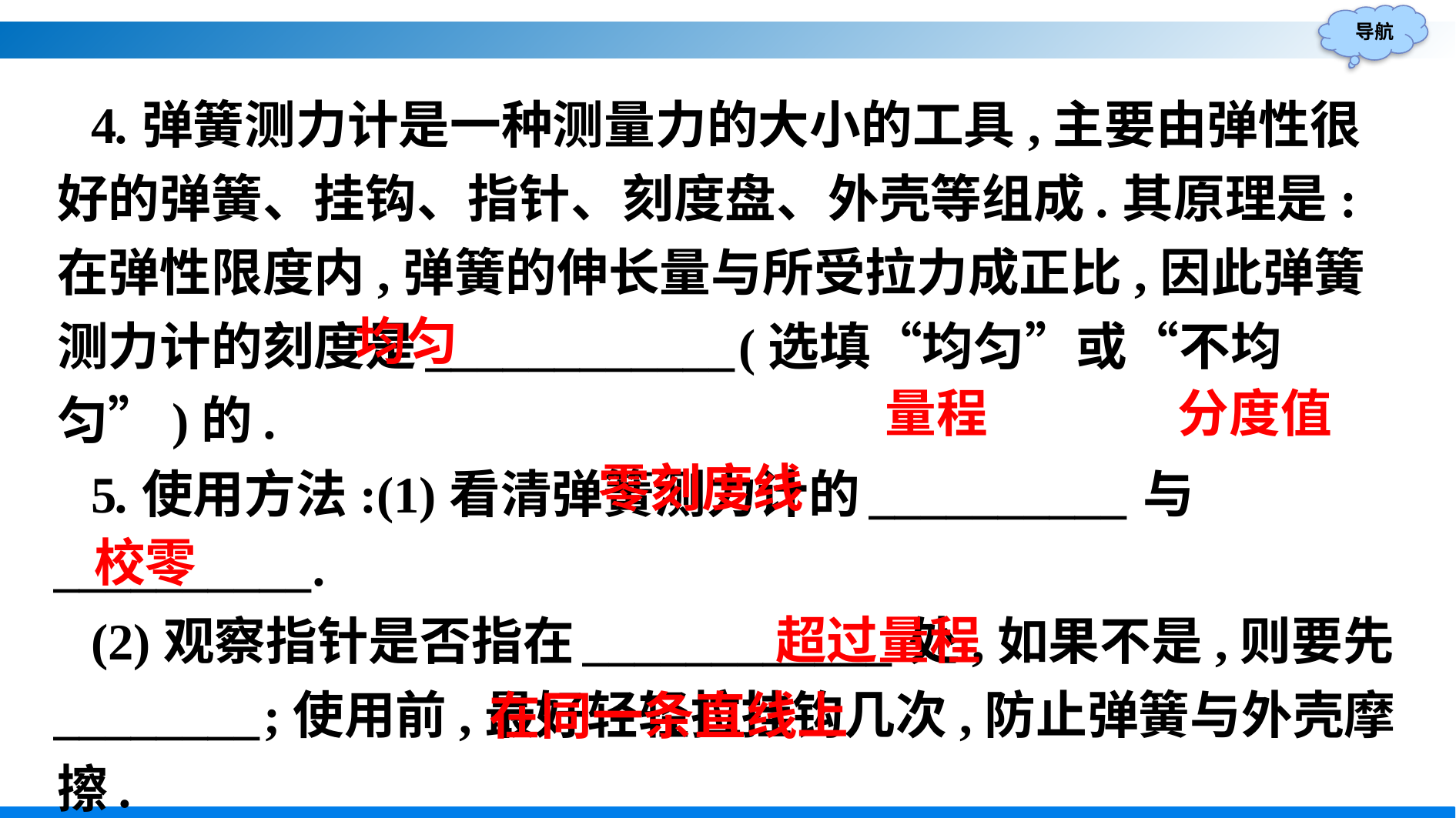

4.弹簧测力计是一种测量力的大小的工具,主要由弹性很好的弹簧、挂钩、指针、刻度盘、外壳等组成.其原理是:在弹性限度内,弹簧的伸长量与所受拉力成正比,因此弹簧测力计的刻度是____________(选填“均匀”或“不均匀”)的.
5.使用方法:(1)看清弹簧测力计的__________与__________.
(2)观察指针是否指在____________处,如果不是,则要先________;使用前,最好轻轻拉挂钩几次,防止弹簧与外壳摩擦.
(3)测量时,被测力的大小不能____________;同时让弹簧轴线与被测力的方向________________.
均匀
分度值
量程
零刻度线
校零
超过量程
在同一条直线上